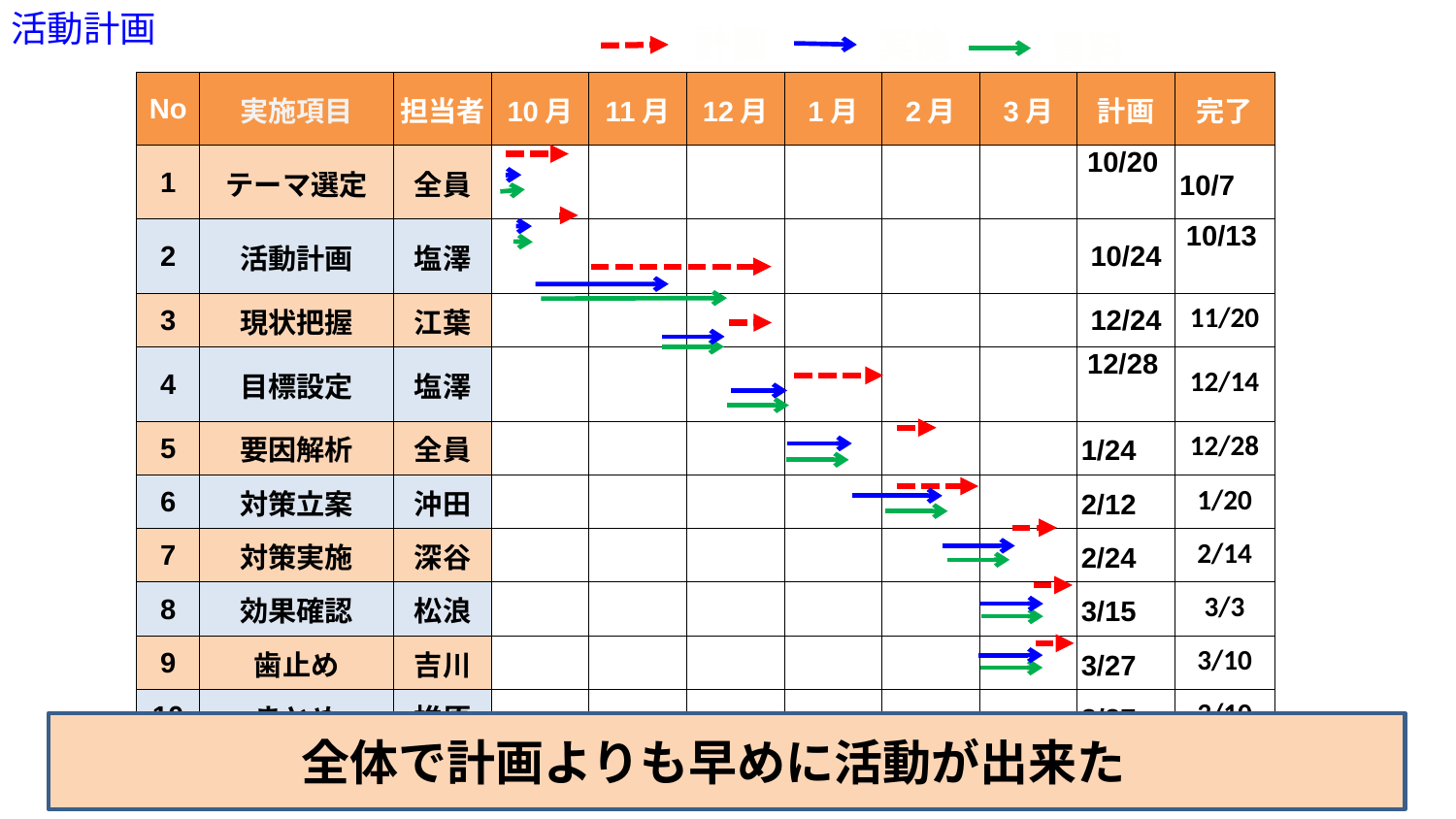

活動計画
計画
実施
資料

| No | 実施項目 | 担当者 | 10月 | 11月 | 12月 | 1月 | 2月 | 3月 | 計画 | 完了 |
| --- | --- | --- | --- | --- | --- | --- | --- | --- | --- | --- |
| 1 | テーマ選定 | 全員 |  |  |  |  |  |  | 10/20 | 10/7 |
| 2 | 活動計画 | 塩澤 |  |  |  |  |  |  | 10/24 | 10/13 |
| 3 | 現状把握 | 江葉 |  |  |  |  |  |  | 12/24 | 11/20 |
| 4 | 目標設定 | 塩澤 |  |  |  |  |  |  | 12/28 | 12/14 |
| 5 | 要因解析 | 全員 |  |  |  |  |  |  | 1/24 | 12/28 |
| 6 | 対策立案 | 沖田 |  |  |  |  |  |  | 2/12 | 1/20 |
| 7 | 対策実施 | 深谷 |  |  |  |  |  |  | 2/24 | 2/14 |
| 8 | 効果確認 | 松浪 |  |  |  |  |  |  | 3/15 | 3/3 |
| 9 | 歯止め | 吉川 |  |  |  |  |  |  | 3/27 | 3/10 |
| 10 | まとめ | 椎原 |  |  |  |  |  |  | 3/27 | 3/10 |

全体で計画よりも早めに活動が出来た